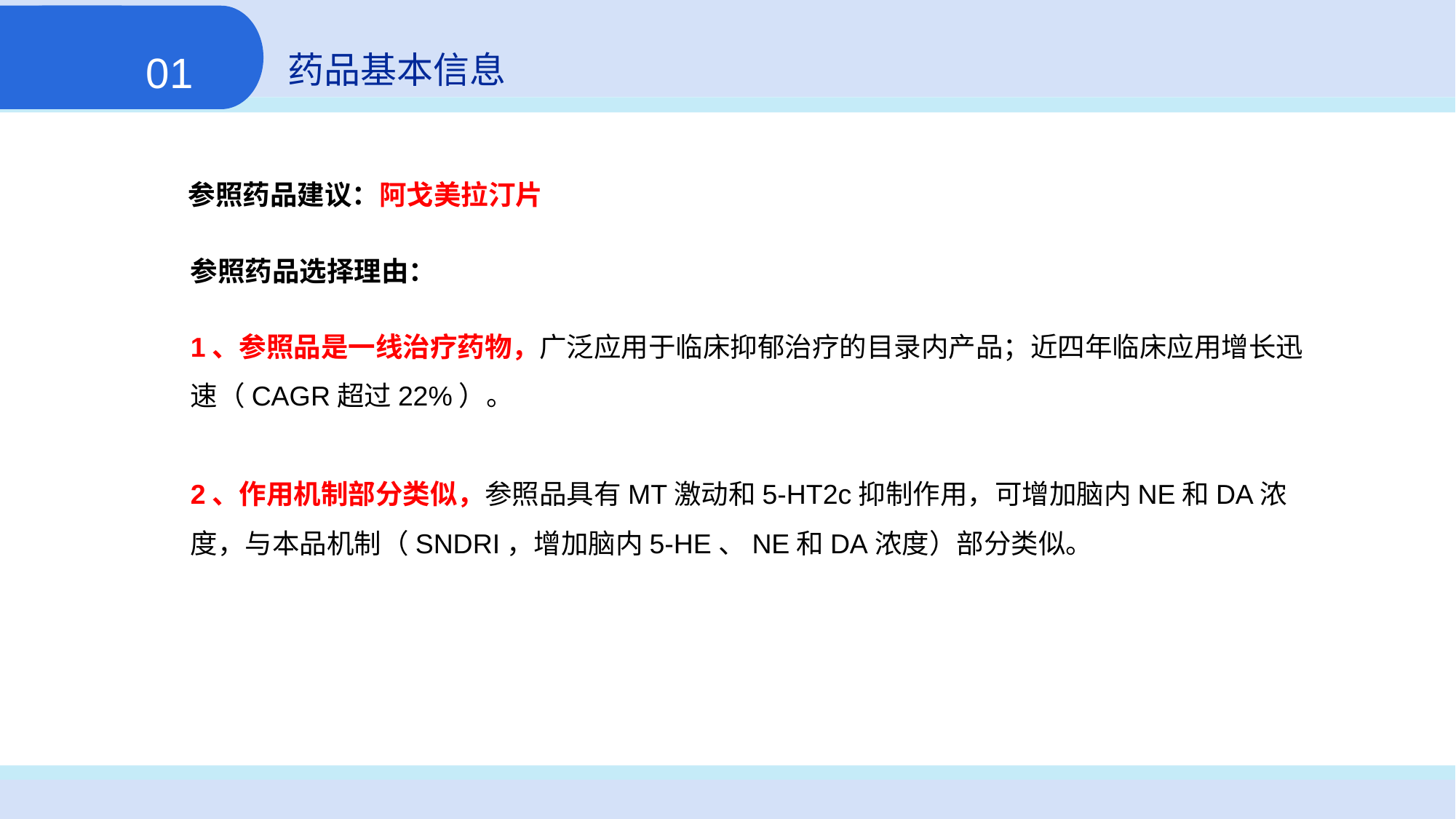

01
药品基本信息

参照药品建议：阿戈美拉汀片
参照药品选择理由：
1、参照品是一线治疗药物，广泛应用于临床抑郁治疗的目录内产品；近四年临床应用增长迅速（CAGR超过22%）。

2、作用机制部分类似，参照品具有MT激动和5-HT2c抑制作用，可增加脑内NE和DA浓度，与本品机制（SNDRI，增加脑内5-HE、NE和DA浓度）部分类似。